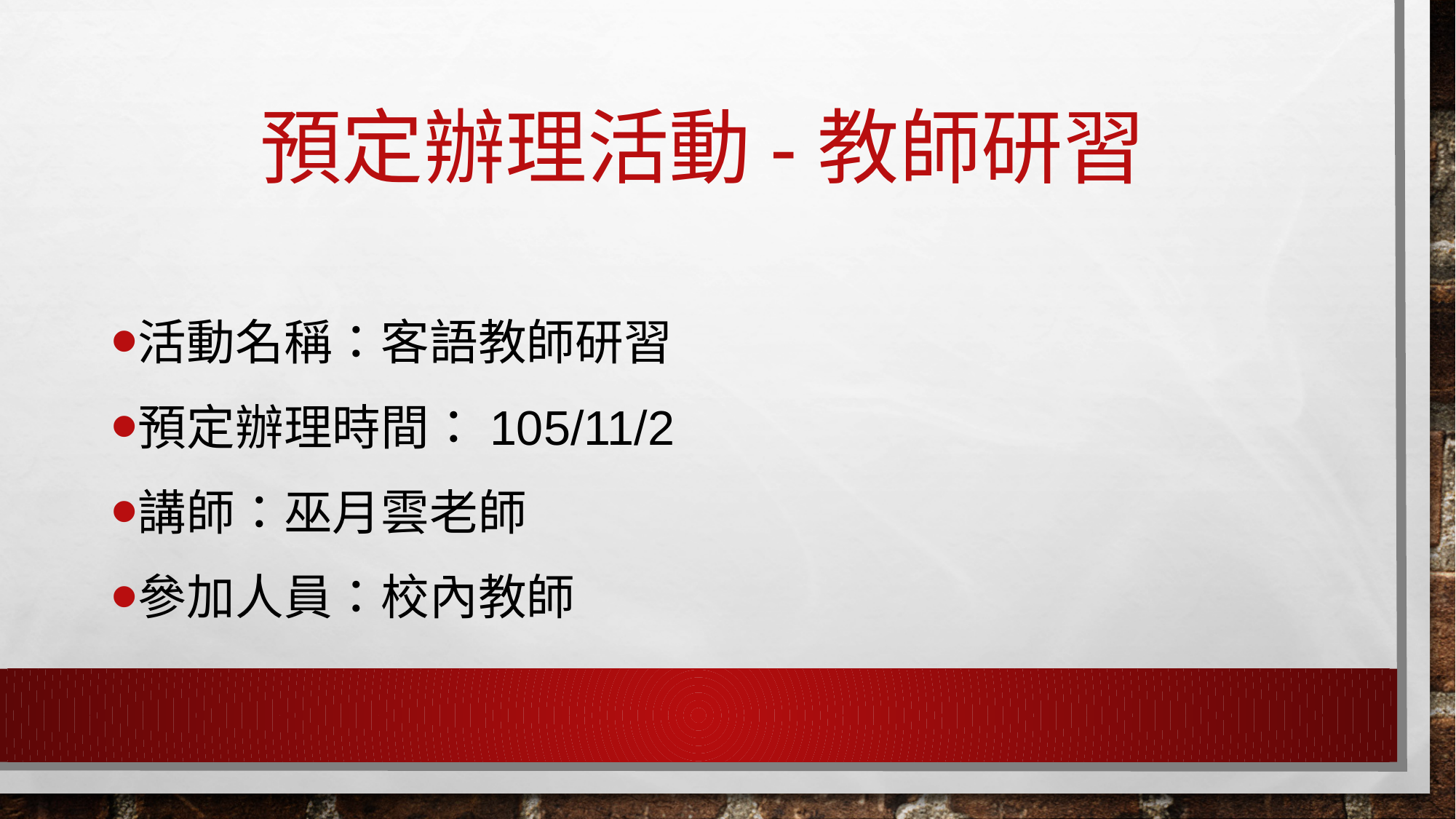

# 預定辦理活動-教師研習
活動名稱：客語教師研習
預定辦理時間：105/11/2
講師：巫月雲老師
參加人員：校內教師